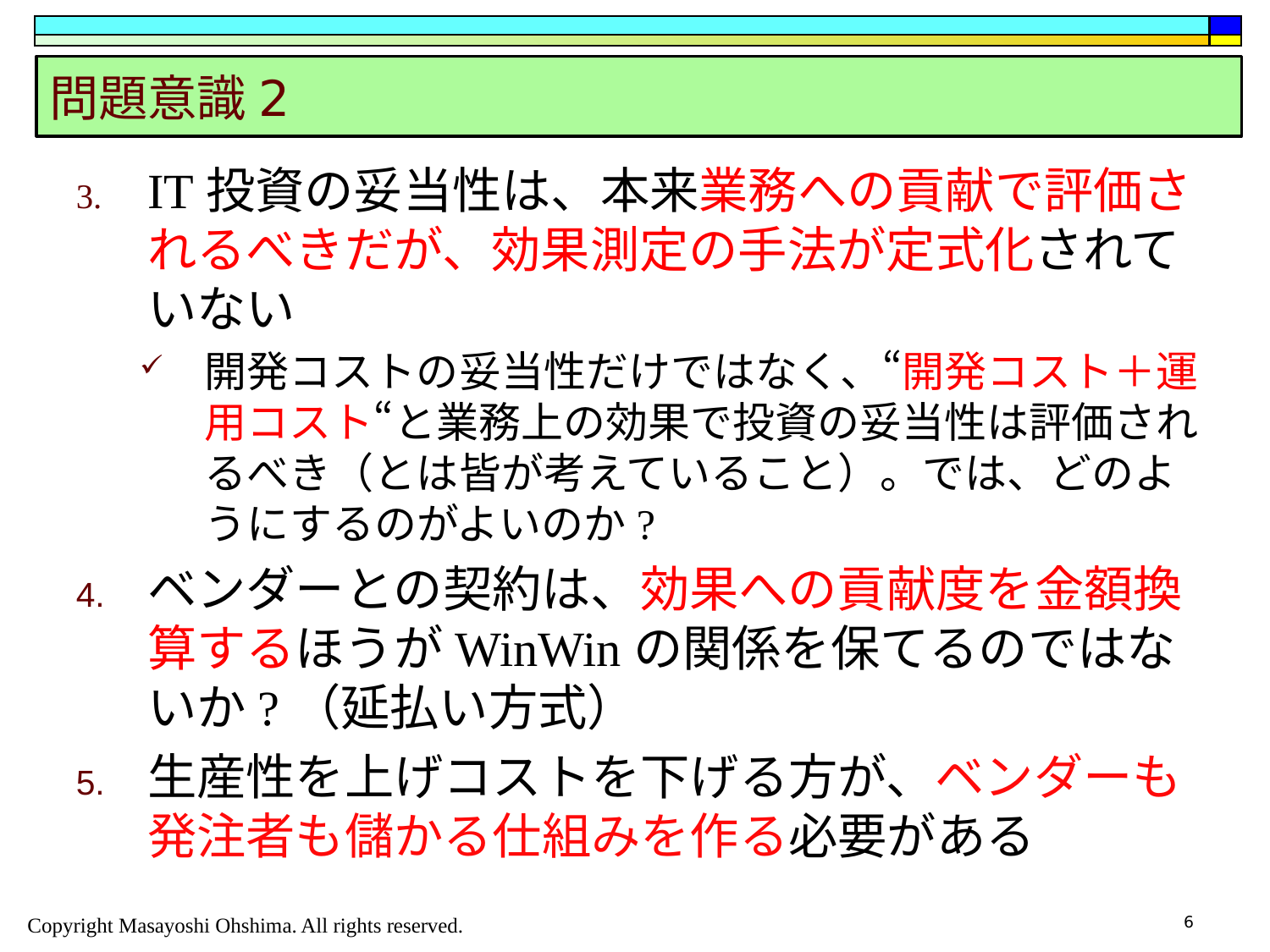

# 問題意識2
IT投資の妥当性は、本来業務への貢献で評価されるべきだが、効果測定の手法が定式化されていない
開発コストの妥当性だけではなく、“開発コスト＋運用コスト“と業務上の効果で投資の妥当性は評価されるべき（とは皆が考えていること）。では、どのようにするのがよいのか?
ベンダーとの契約は、効果への貢献度を金額換算するほうがWinWinの関係を保てるのではないか?（延払い方式）
生産性を上げコストを下げる方が、ベンダーも発注者も儲かる仕組みを作る必要がある

6